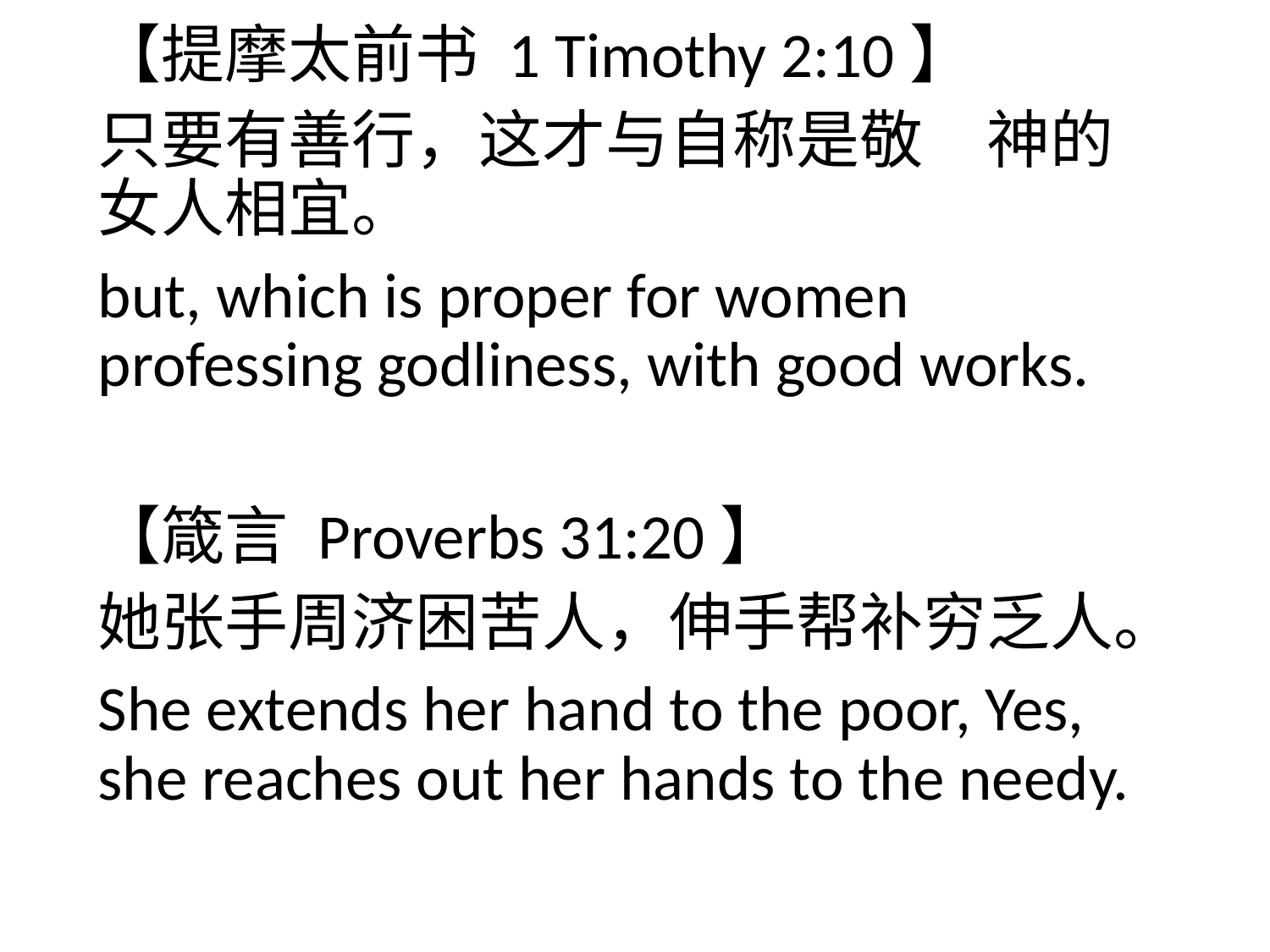

【提摩太前书 1 Timothy 2:10】
只要有善行，这才与自称是敬　神的女人相宜。
but, which is proper for women professing godliness, with good works.

【箴言 Proverbs 31:20】
她张手周济困苦人，伸手帮补穷乏人。
She extends her hand to the poor, Yes, she reaches out her hands to the needy.